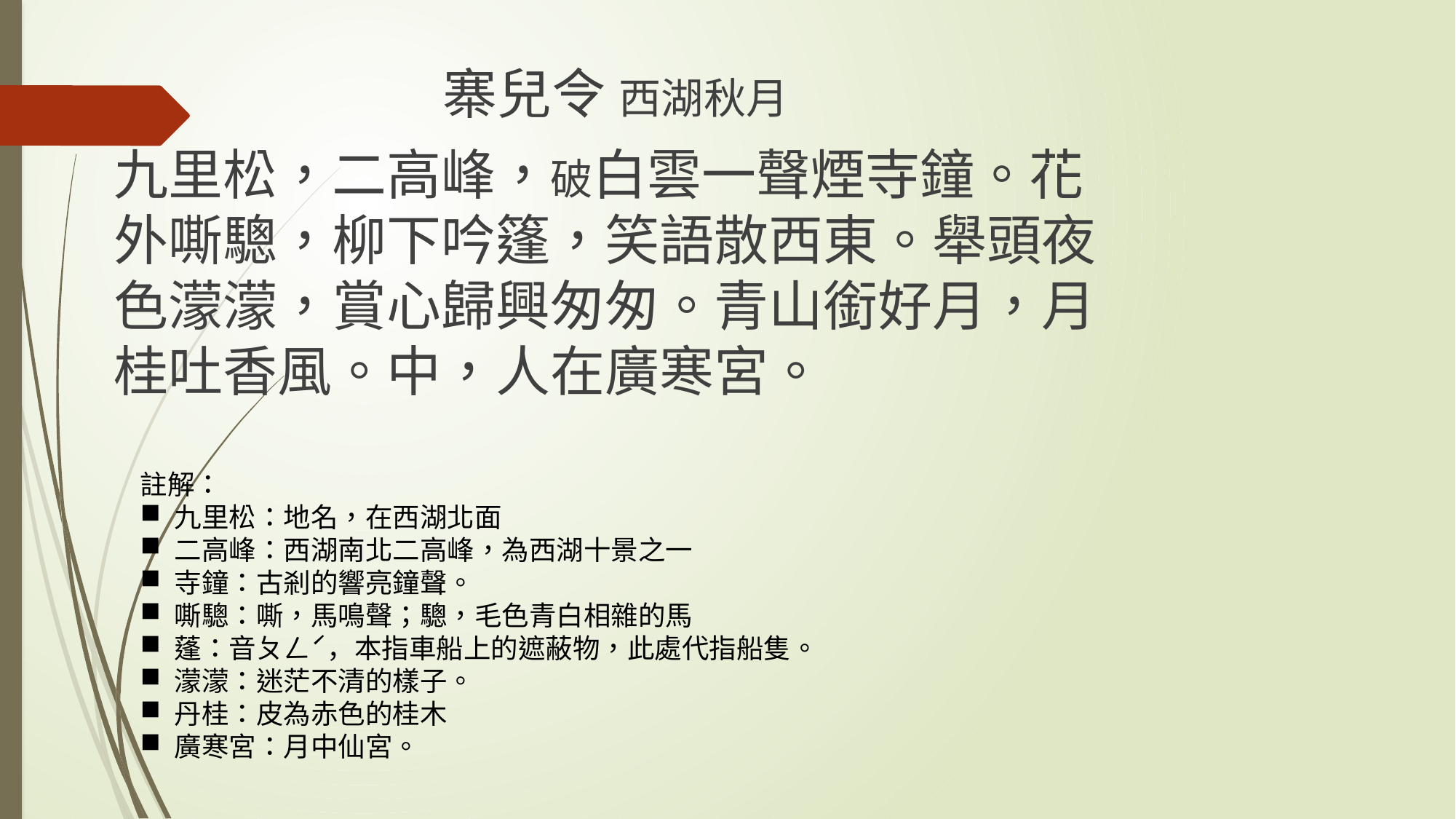

寨兒令 西湖秋月
九里松，二高峰，破白雲一聲煙寺鐘。花外嘶驄，柳下吟篷，笑語散西東。舉頭夜色濛濛，賞心歸興匆匆。青山銜好月，月桂吐香風。中，人在廣寒宮。
註解：
九里松：地名，在西湖北面
二高峰：西湖南北二高峰，為西湖十景之一
寺鐘：古剎的響亮鐘聲。
嘶驄：嘶，馬鳴聲；驄，毛色青白相雜的馬
蓬：音ㄆㄥˊ，本指車船上的遮蔽物，此處代指船隻。
濛濛：迷茫不清的樣子。
丹桂：皮為赤色的桂木
廣寒宮：月中仙宮。